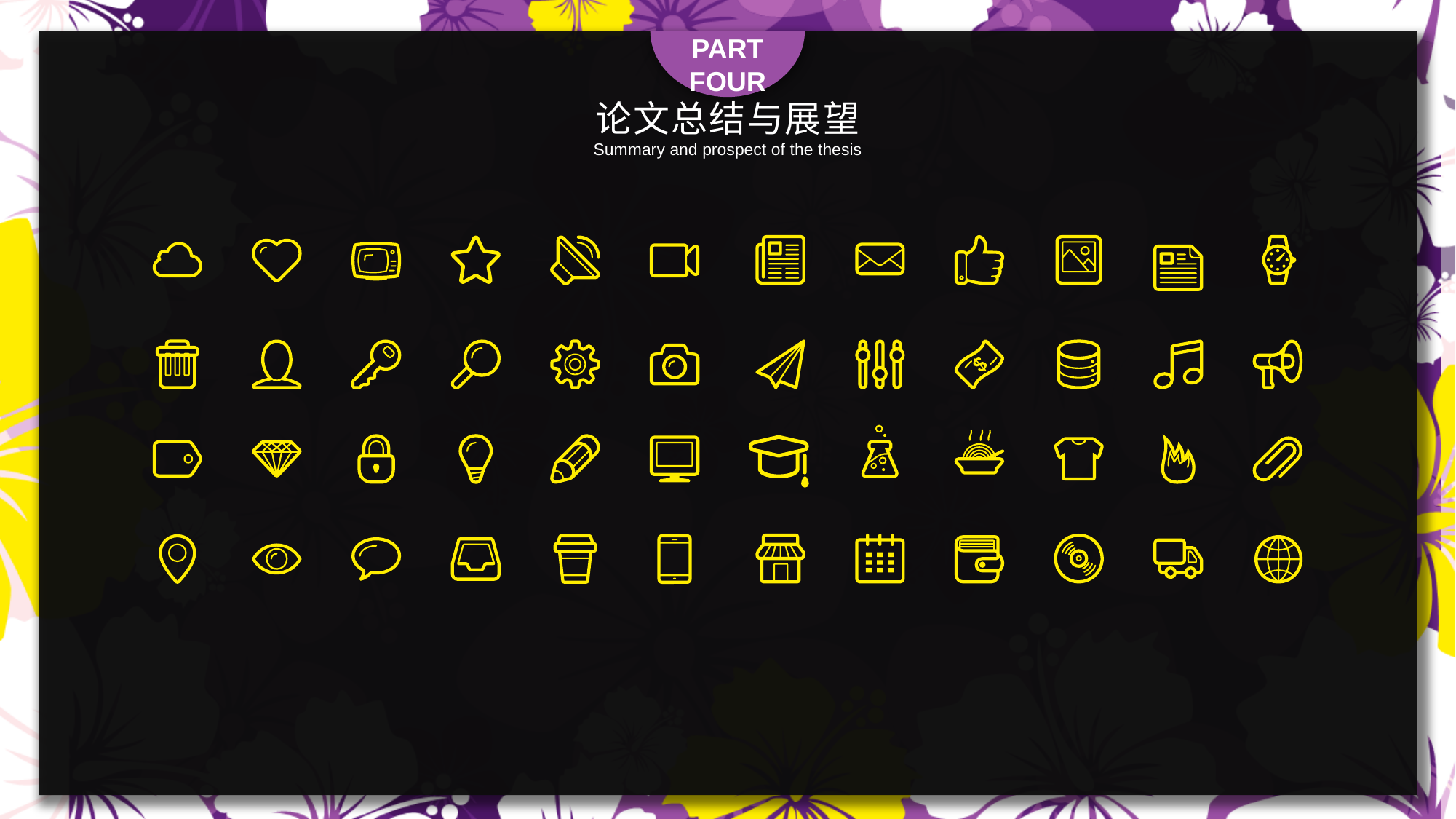

PART FOUR
论文总结与展望
Summary and prospect of the thesis